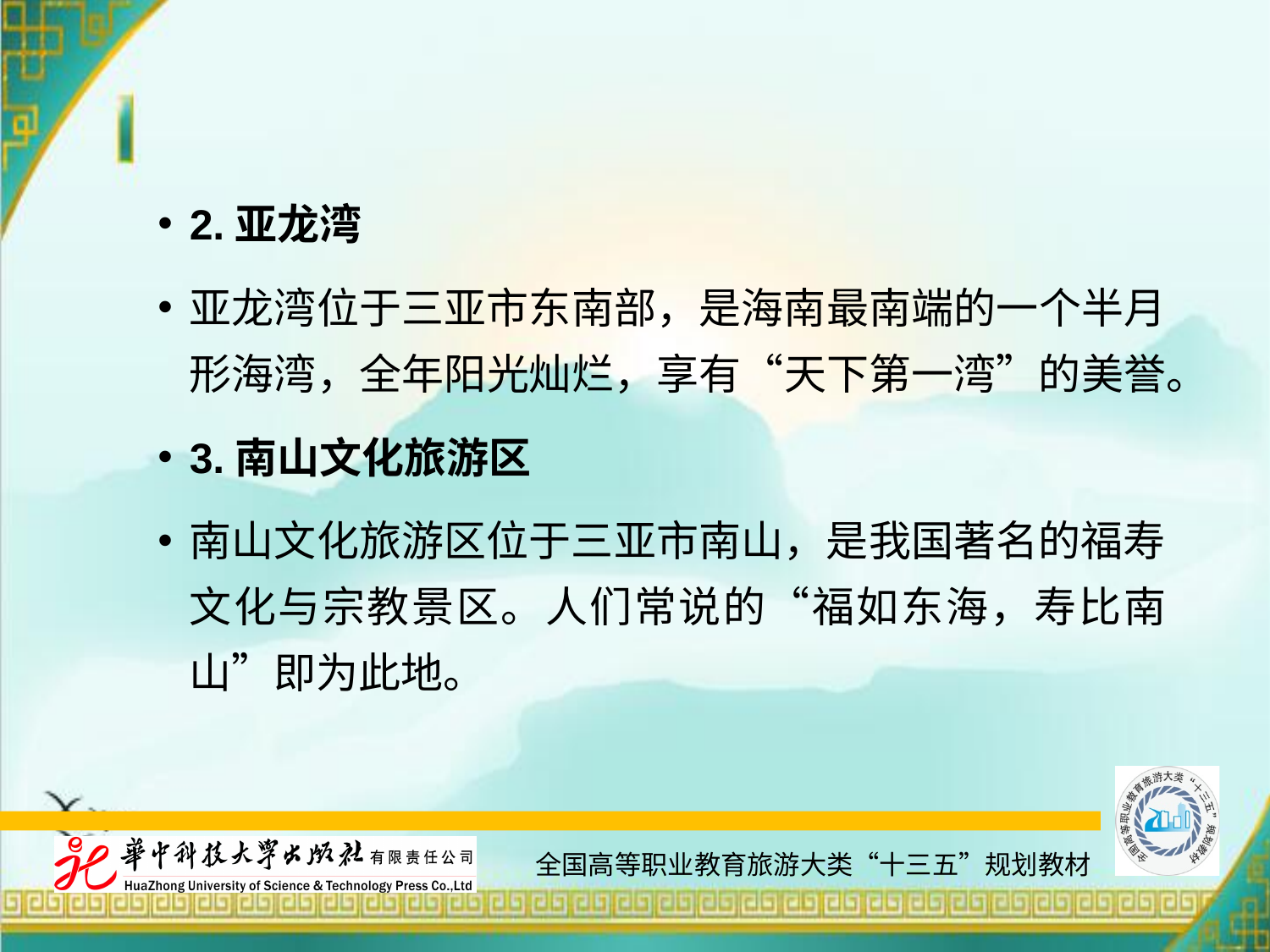

#
2.亚龙湾
亚龙湾位于三亚市东南部，是海南最南端的一个半月形海湾，全年阳光灿烂，享有“天下第一湾”的美誉。
3.南山文化旅游区
南山文化旅游区位于三亚市南山，是我国著名的福寿文化与宗教景区。人们常说的“福如东海，寿比南山”即为此地。